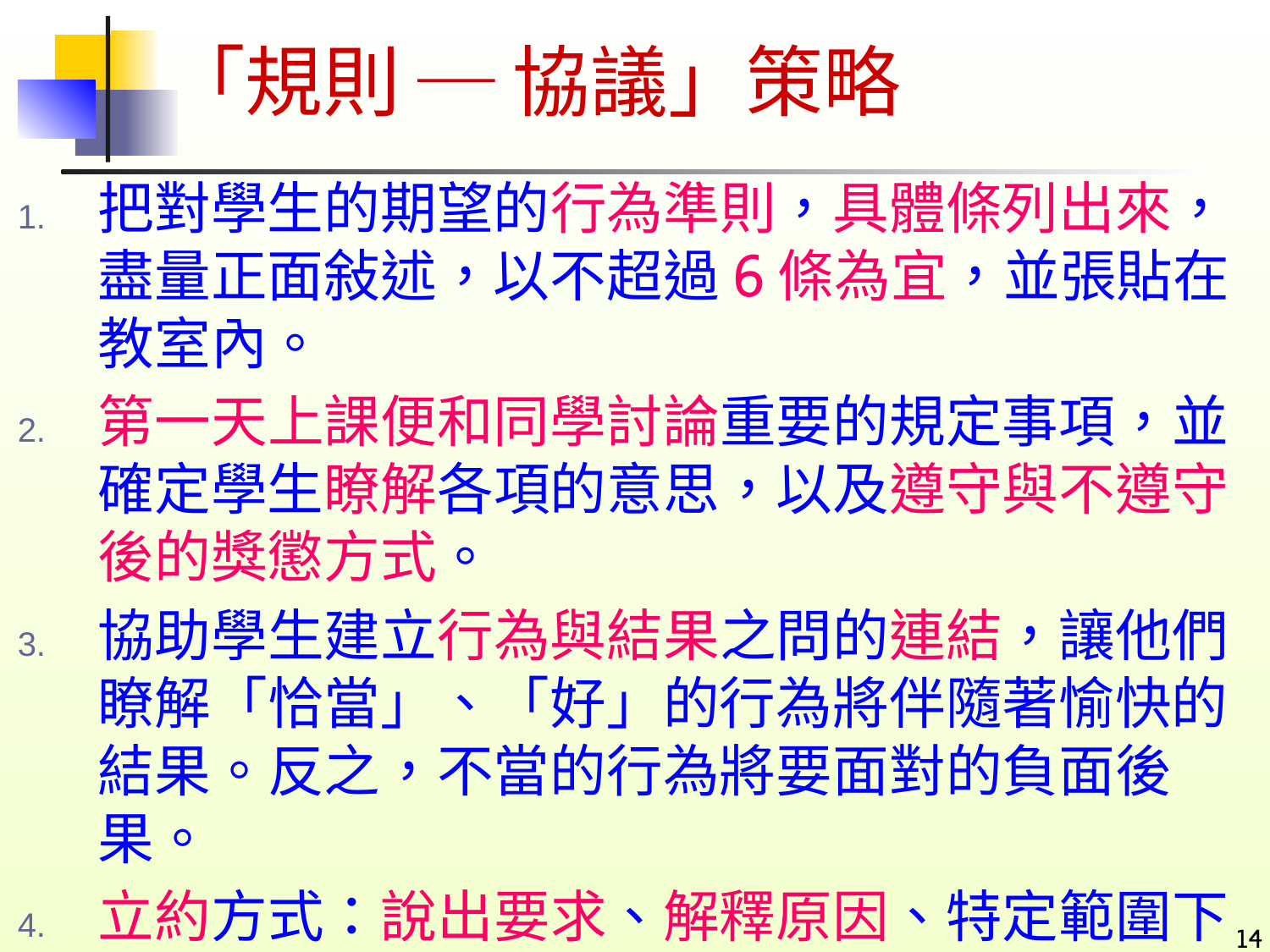

# 「規則 ─ 協議」策略
把對學生的期望的行為準則，具體條列出來，盡量正面敍述，以不超過6條為宜，並張貼在教室內。
第一天上課便和同學討論重要的規定事項，並確定學生瞭解各項的意思，以及遵守與不遵守後的獎懲方式。
協助學生建立行為與結果之問的連結，讓他們瞭解「恰當」、「好」的行為將伴隨著愉快的結果。反之，不當的行為將要面對的負面後果。
立約方式：說出要求、解釋原因、特定範圍下作民主協商、訂立獎懲機制。
14